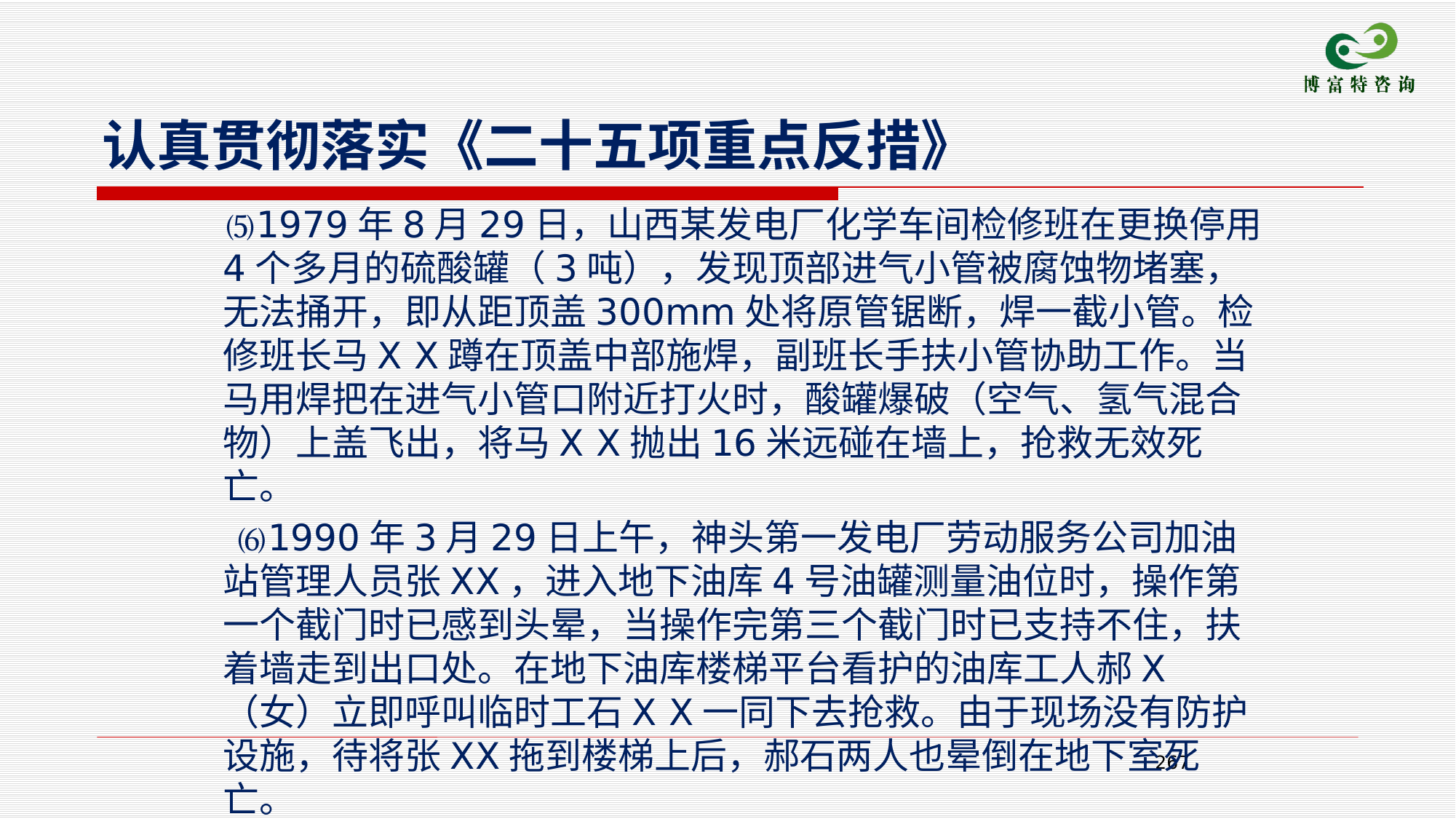

认真贯彻落实《二十五项重点反措》
     ⑸1979年8月29日，山西某发电厂化学车间检修班在更换停用4个多月的硫酸罐（3吨），发现顶部进气小管被腐蚀物堵塞，无法捅开，即从距顶盖300mm处将原管锯断，焊一截小管。检修班长马X X蹲在顶盖中部施焊，副班长手扶小管协助工作。当马用焊把在进气小管口附近打火时，酸罐爆破（空气、氢气混合物）上盖飞出，将马X X抛出16米远碰在墙上，抢救无效死亡。
      ⑹1990年3月29日上午，神头第一发电厂劳动服务公司加油站管理人员张XX，进入地下油库4号油罐测量油位时，操作第一个截门时已感到头晕，当操作完第三个截门时已支持不住，扶着墙走到出口处。在地下油库楼梯平台看护的油库工人郝X（女）立即呼叫临时工石X X一同下去抢救。由于现场没有防护设施，待将张XX拖到楼梯上后，郝石两人也晕倒在地下室死亡。

267